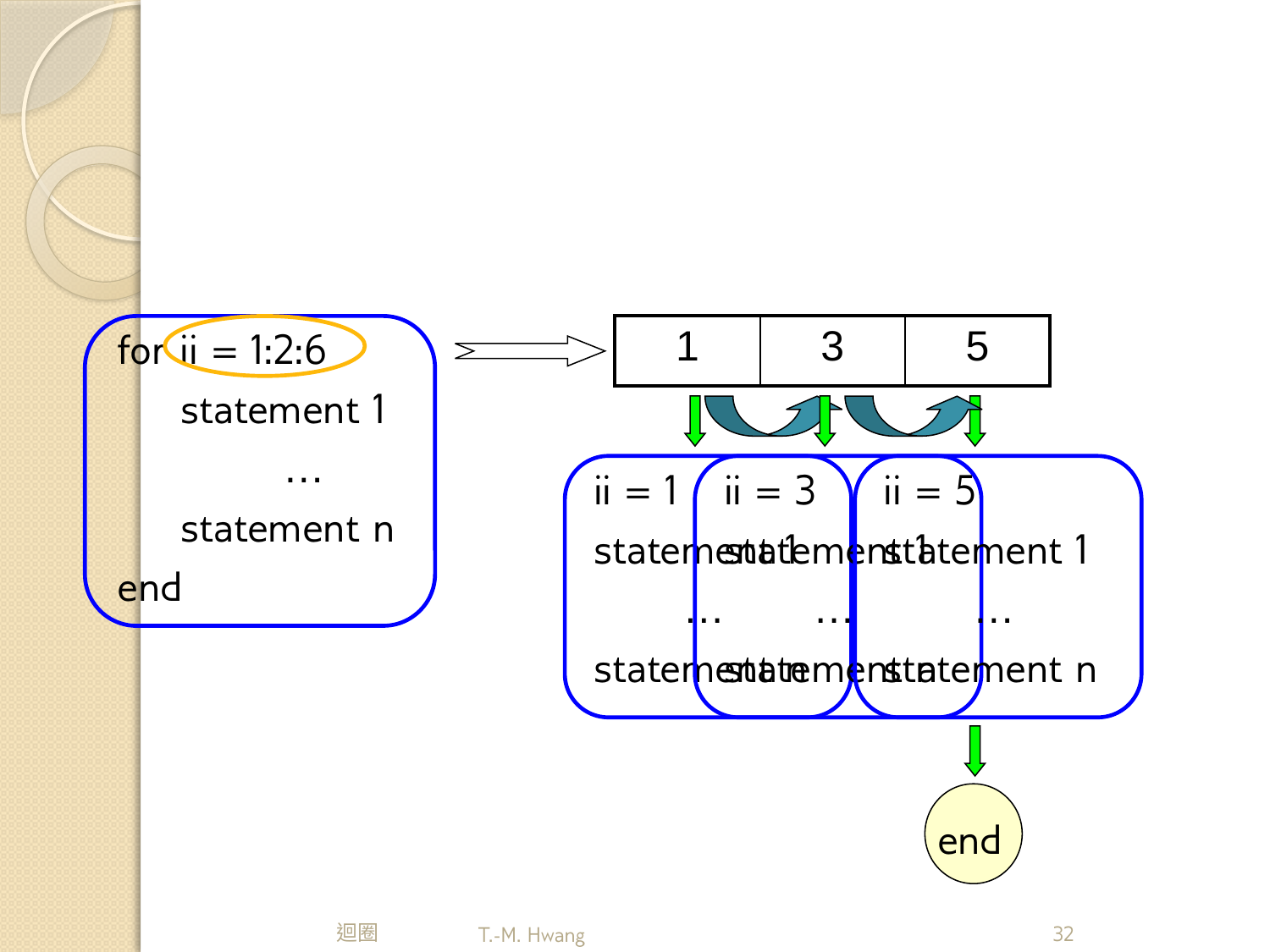

#

for ii = 1:2:6
     statement 1
             …
     statement n
end

| 1 | 3 | 5 |
| --- | --- | --- |

ii = 1
statement 1
       …
statement n

ii = 3
statement 1
       …
statement n

ii = 5
statement 1
       …
statement n

end
迴圈
32
T.-M. Hwang